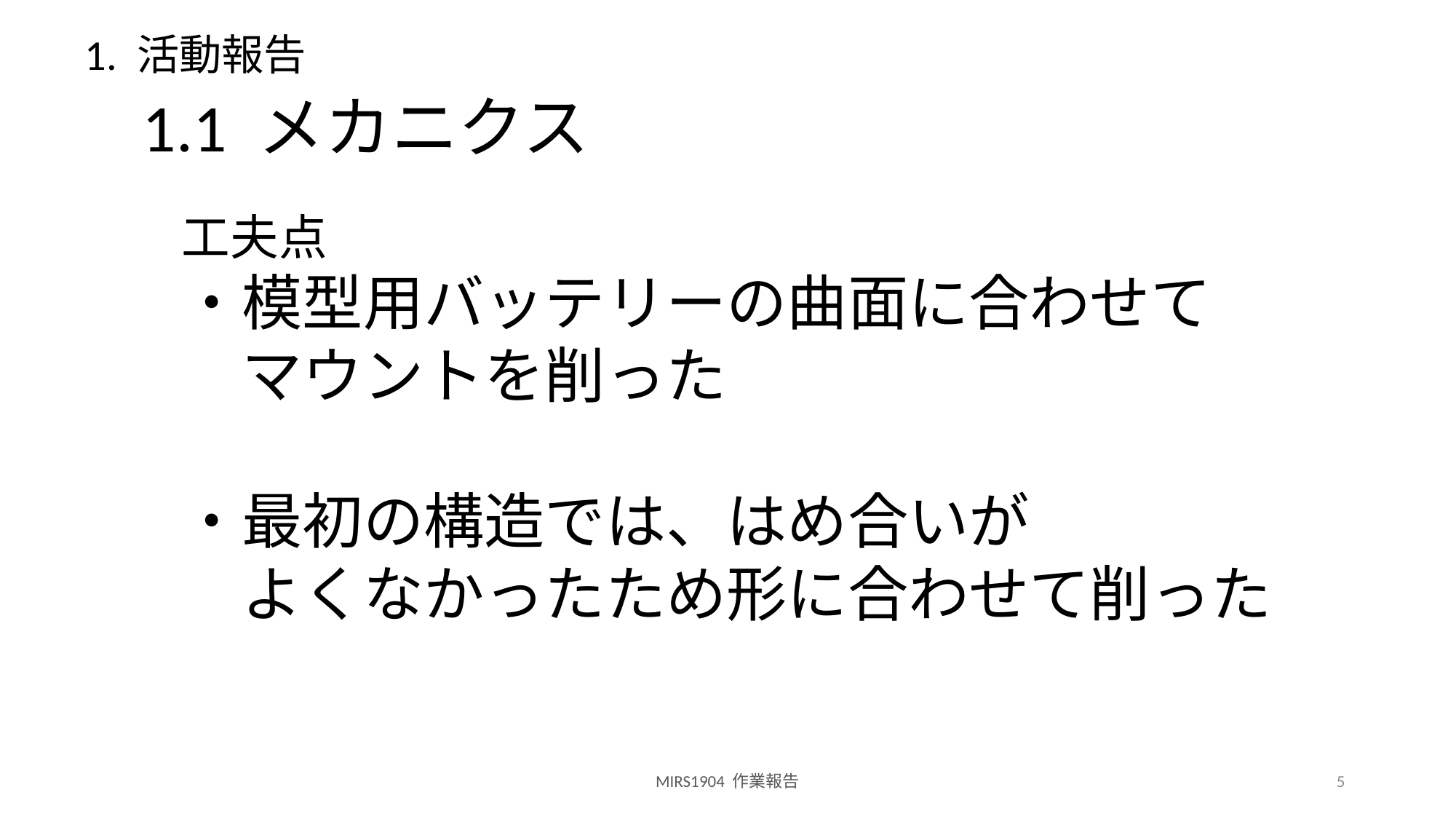

# 1. 活動報告
1.1 メカニクス
工夫点
・模型用バッテリーの曲面に合わせて
　マウントを削った

・最初の構造では、はめ合いが
　よくなかったため形に合わせて削った
MIRS1904 作業報告
5